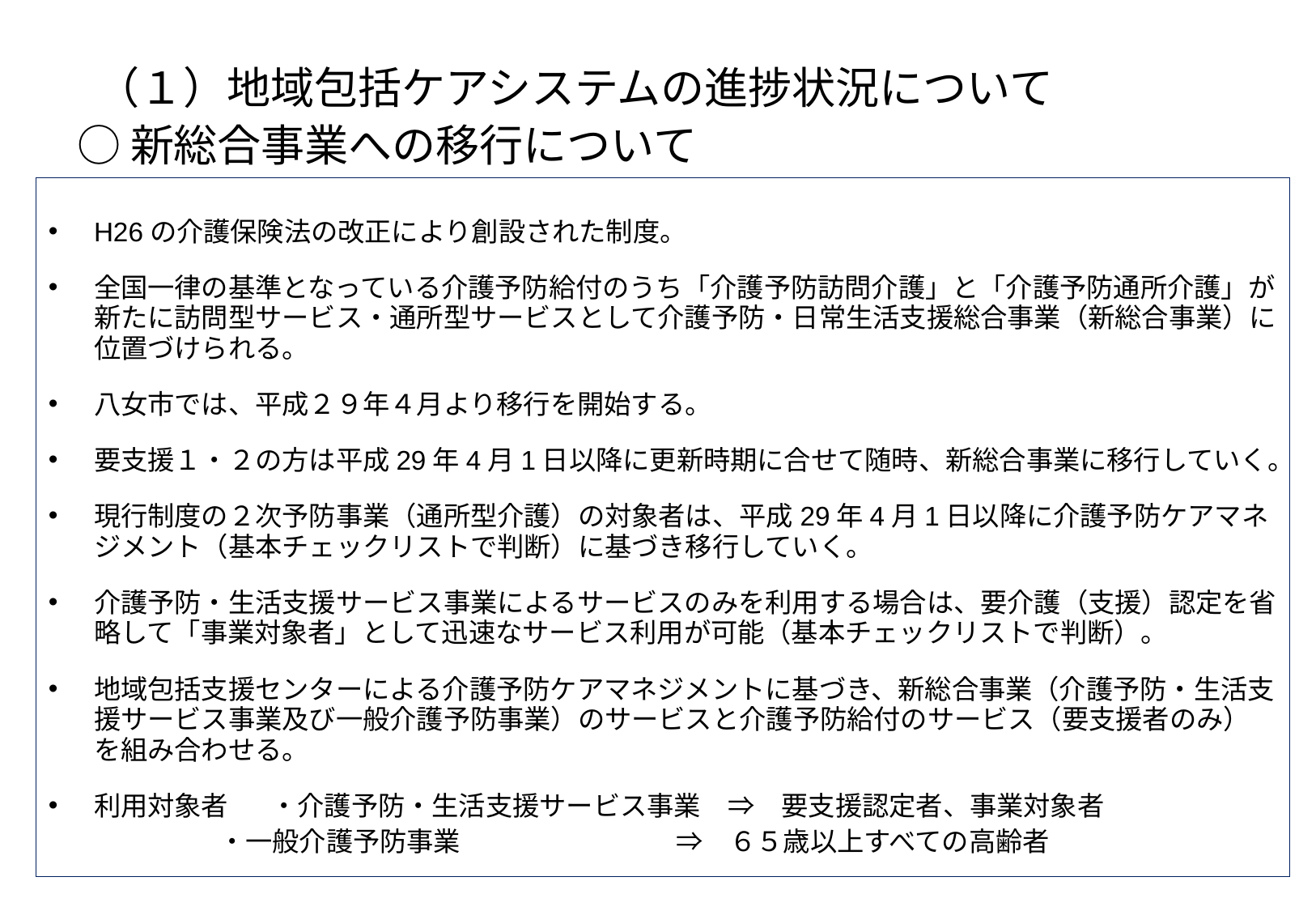

（１）地域包括ケアシステムの進捗状況について
# ○新総合事業への移行について

H26の介護保険法の改正により創設された制度。
全国一律の基準となっている介護予防給付のうち「介護予防訪問介護」と「介護予防通所介護」が新たに訪問型サービス・通所型サービスとして介護予防・日常生活支援総合事業（新総合事業）に位置づけられる。
八女市では、平成２９年４月より移行を開始する。
要支援１・２の方は平成29年4月1日以降に更新時期に合せて随時、新総合事業に移行していく。
現行制度の２次予防事業（通所型介護）の対象者は、平成29年4月1日以降に介護予防ケアマネジメント（基本チェックリストで判断）に基づき移行していく。
介護予防・生活支援サービス事業によるサービスのみを利用する場合は、要介護（支援）認定を省略して「事業対象者」として迅速なサービス利用が可能（基本チェックリストで判断）。
地域包括支援センターによる介護予防ケアマネジメントに基づき、新総合事業（介護予防・生活支援サービス事業及び一般介護予防事業）のサービスと介護予防給付のサービス（要支援者のみ）を組み合わせる。
利用対象者       ・介護予防・生活支援サービス事業　⇒　要支援認定者、事業対象者
                           ・一般介護予防事業　　　　　　　　⇒　６５歳以上すべての高齢者